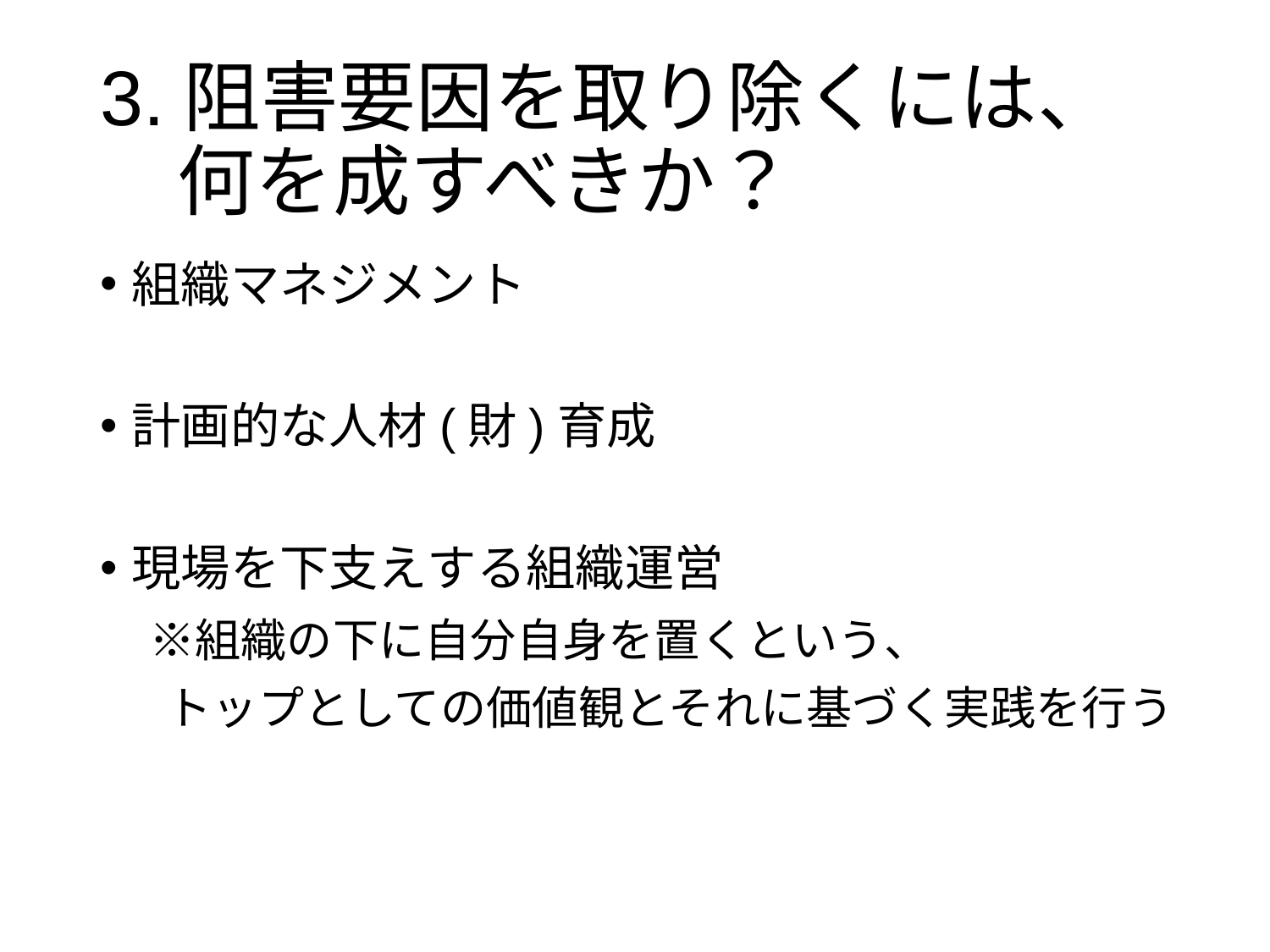

# 3.阻害要因を取り除くには、 　何を成すべきか？
組織マネジメント

計画的な人材(財)育成

現場を下支えする組織運営
　※組織の下に自分自身を置くという、
　  トップとしての価値観とそれに基づく実践を行う